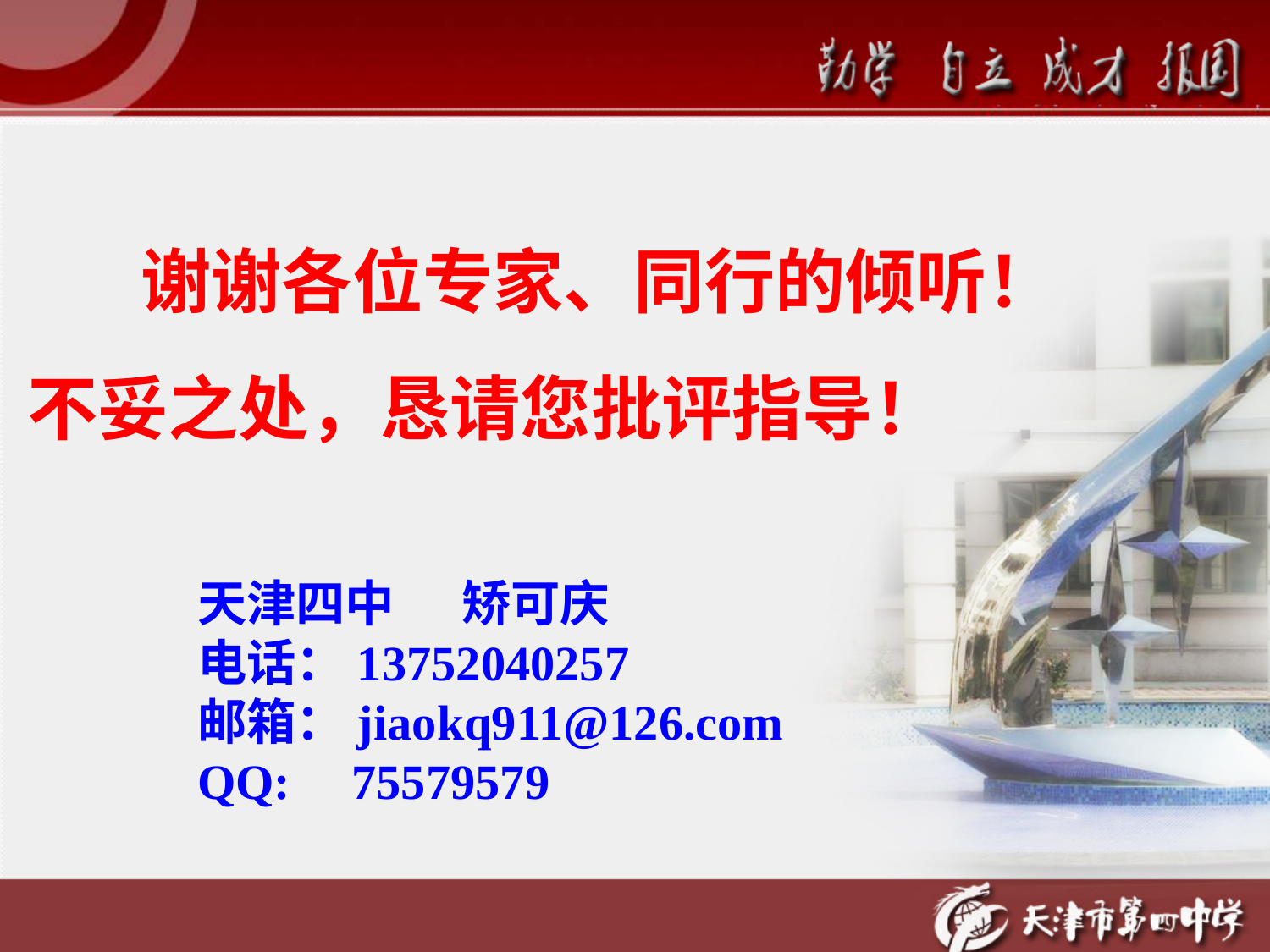

谢谢各位专家、同行的倾听！
不妥之处，恳请您批评指导！
天津四中      矫可庆
电话：13752040257
邮箱：jiaokq911@126.com
QQ:     75579579